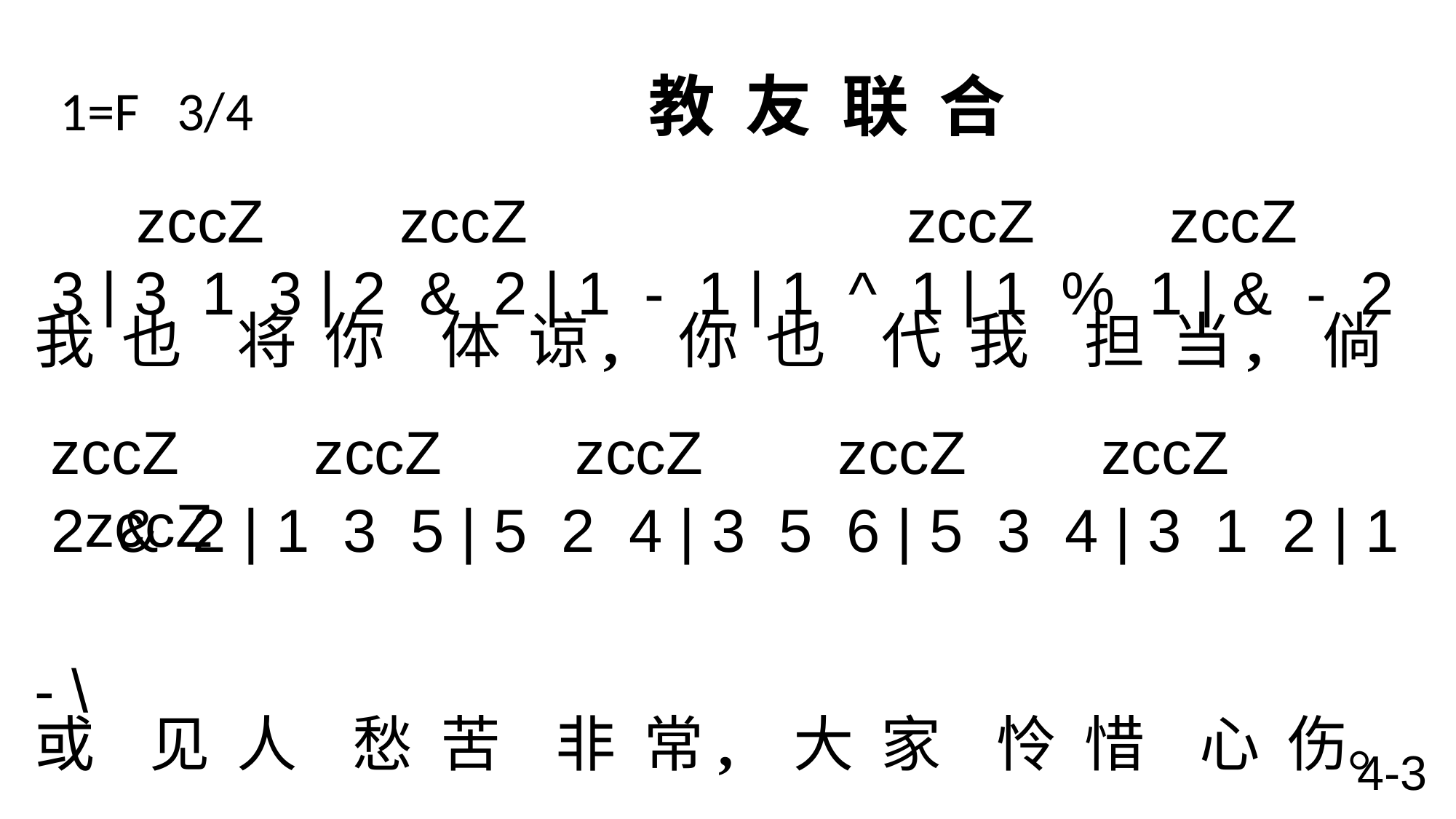

1=F   3/4                                 教  友  联  合
zccZ        zccZ                       zccZ        zccZ
 3 | 3  1  3 | 2  &  2 | 1  -  1 | 1  ^  1 | 1  %  1 | &  -  2
我  也    将  你    体  谅,   你  也    代  我    担  当,   倘
 2  &  2 | 1  3  5 | 5  2  4 | 3  5  6 | 5  3  4 | 3  1  2 | 1 - \
或    见  人    愁  苦    非  常,   大  家    怜  惜    心  伤。
zccZ        zccZ         zccZ        zccZ        zccZ        zccZ
4-3